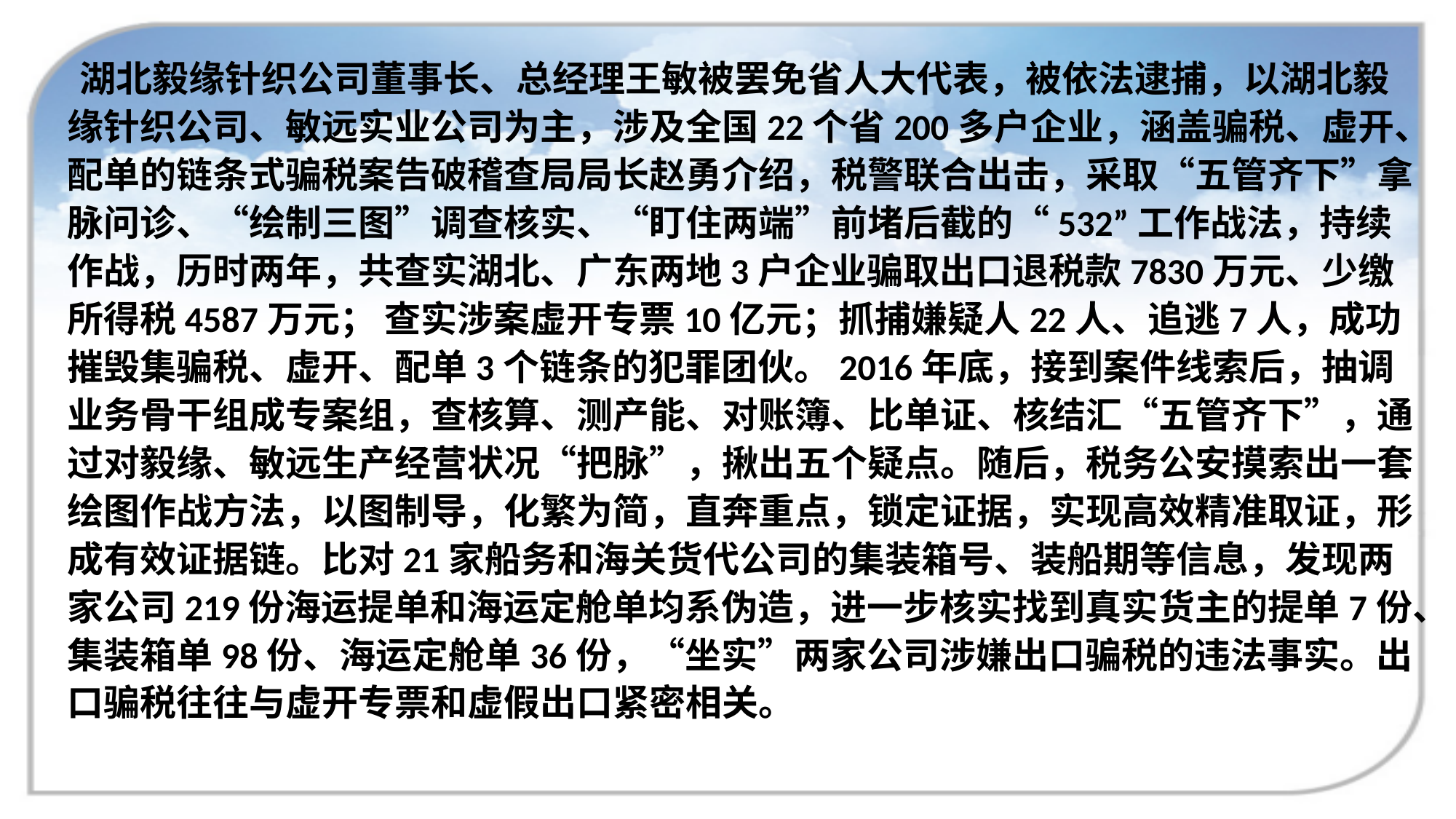

湖北毅缘针织公司董事长、总经理王敏被罢免省人大代表，被依法逮捕，以湖北毅缘针织公司、敏远实业公司为主，涉及全国22个省200多户企业，涵盖骗税、虚开、配单的链条式骗税案告破稽查局局长赵勇介绍，税警联合出击，采取“五管齐下”拿脉问诊、“绘制三图”调查核实、“盯住两端”前堵后截的“532”工作战法，持续作战，历时两年，共查实湖北、广东两地3户企业骗取出口退税款7830万元、少缴所得税4587万元； 查实涉案虚开专票10亿元；抓捕嫌疑人22人、追逃7人，成功摧毁集骗税、虚开、配单3个链条的犯罪团伙。2016年底，接到案件线索后，抽调业务骨干组成专案组，查核算、测产能、对账簿、比单证、核结汇“五管齐下”，通过对毅缘、敏远生产经营状况“把脉”，揪出五个疑点。随后，税务公安摸索出一套绘图作战方法，以图制导，化繁为简，直奔重点，锁定证据，实现高效精准取证，形成有效证据链。比对21家船务和海关货代公司的集装箱号、装船期等信息，发现两家公司219份海运提单和海运定舱单均系伪造，进一步核实找到真实货主的提单7份、集装箱单98份、海运定舱单36份，“坐实”两家公司涉嫌出口骗税的违法事实。出口骗税往往与虚开专票和虚假出口紧密相关。